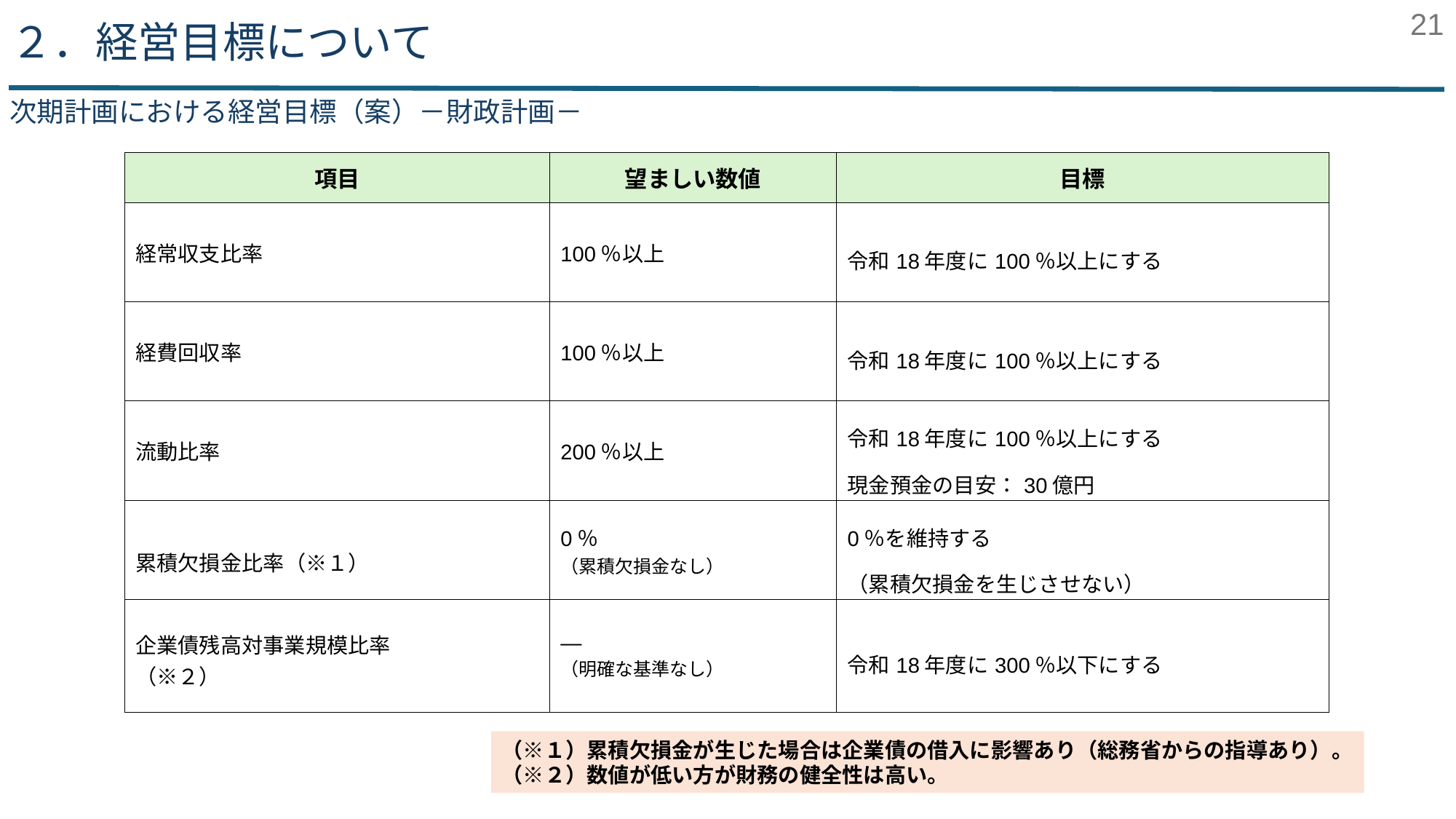

21
２．経営目標について
次期計画における経営目標（案）－財政計画－
| 項目 | 望ましい数値 | 目標 |
| --- | --- | --- |
| 経常収支比率 | 100％以上 | 令和18年度に100％以上にする |
| 経費回収率 | 100％以上 | 令和18年度に100％以上にする |
| 流動比率 | 200％以上 | 令和18年度に100％以上にする 現金預金の目安：30億円 |
| 累積欠損金比率（※１） | 0％ （累積欠損金なし） | 0％を維持する （累積欠損金を生じさせない） |
| 企業債残高対事業規模比率 （※２） | ― （明確な基準なし） | 令和18年度に300％以下にする |
（※１）累積欠損金が生じた場合は企業債の借入に影響あり（総務省からの指導あり）。
（※２）数値が低い方が財務の健全性は高い。